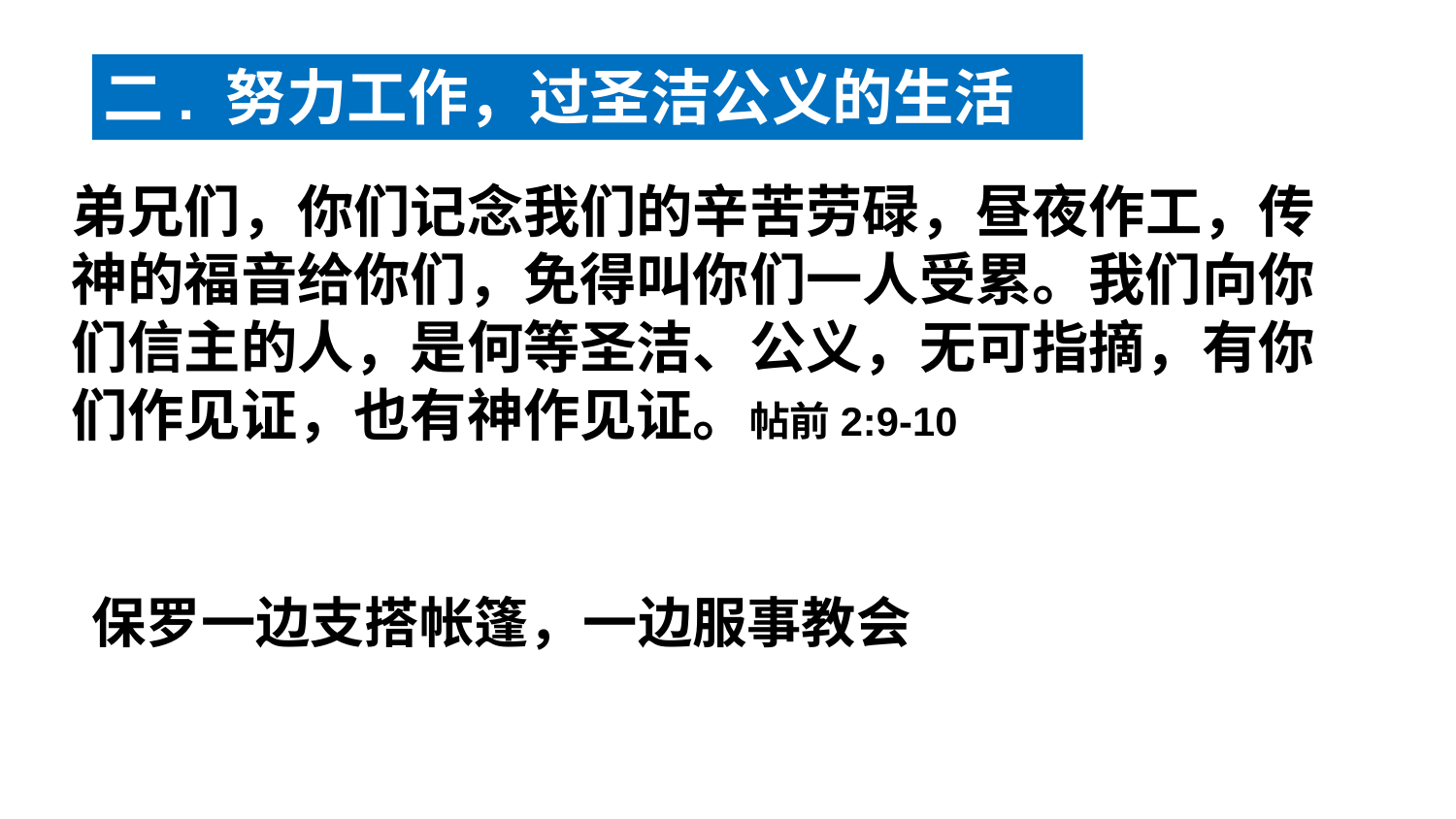

二. 努力工作，过圣洁公义的生活
弟兄们，你们记念我们的辛苦劳碌，昼夜作工，传神的福音给你们，免得叫你们一人受累。我们向你们信主的人，是何等圣洁、公义，无可指摘，有你们作见证，也有神作见证。帖前2:9-10
‭‭
保罗一边支搭帐篷，一边服事教会